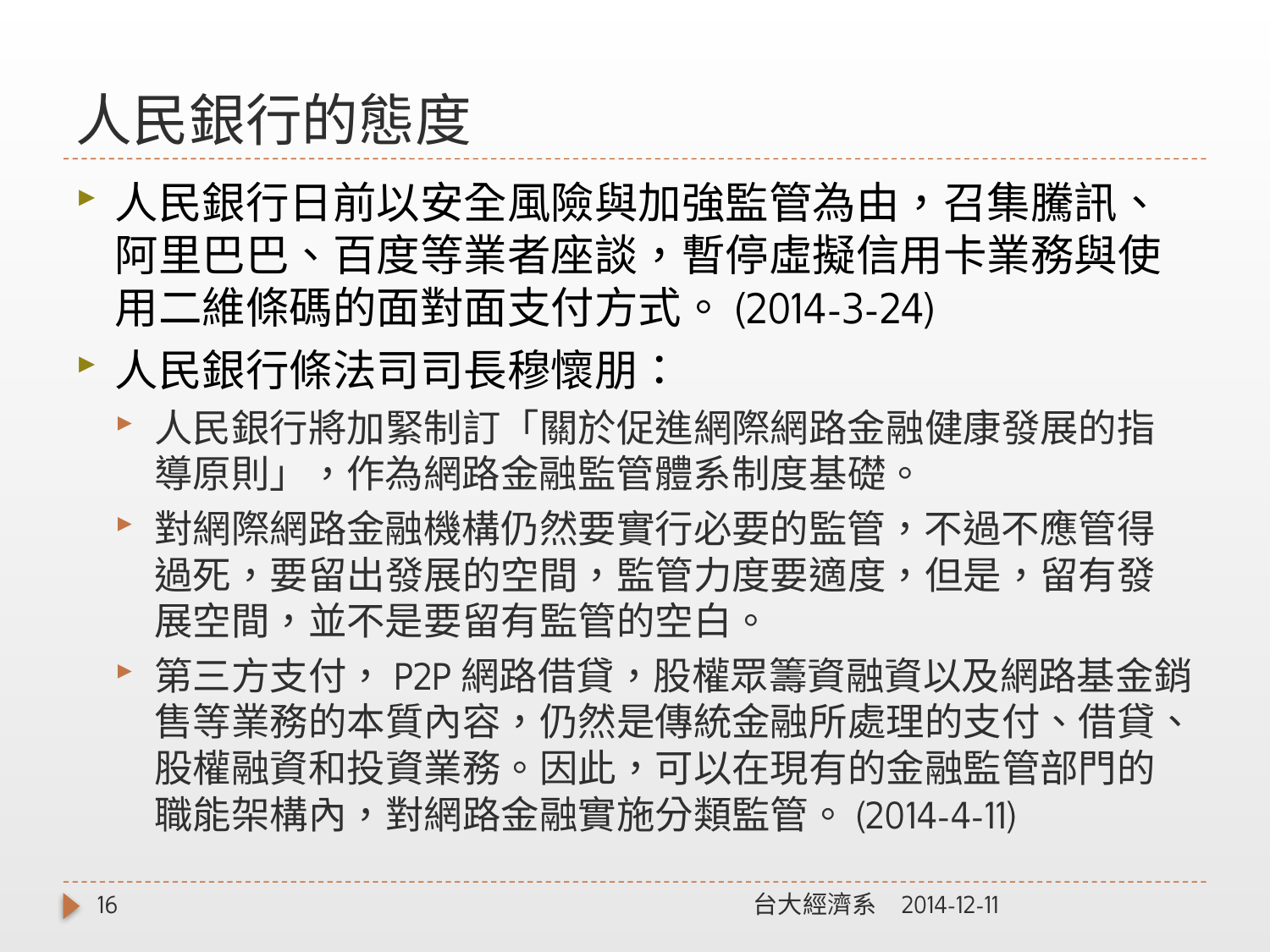

# 人民銀行的態度
人民銀行日前以安全風險與加強監管為由，召集騰訊、阿里巴巴、百度等業者座談，暫停虛擬信用卡業務與使用二維條碼的面對面支付方式。(2014-3-24)
人民銀行條法司司長穆懷朋：
人民銀行將加緊制訂「關於促進網際網路金融健康發展的指導原則」，作為網路金融監管體系制度基礎。
對網際網路金融機構仍然要實行必要的監管，不過不應管得過死，要留出發展的空間，監管力度要適度，但是，留有發展空間，並不是要留有監管的空白。
第三方支付，P2P網路借貸，股權眾籌資融資以及網路基金銷售等業務的本質內容，仍然是傳統金融所處理的支付、借貸、股權融資和投資業務。因此，可以在現有的金融監管部門的職能架構內，對網路金融實施分類監管。(2014-4-11)

16
台大經濟系
2014-12-11